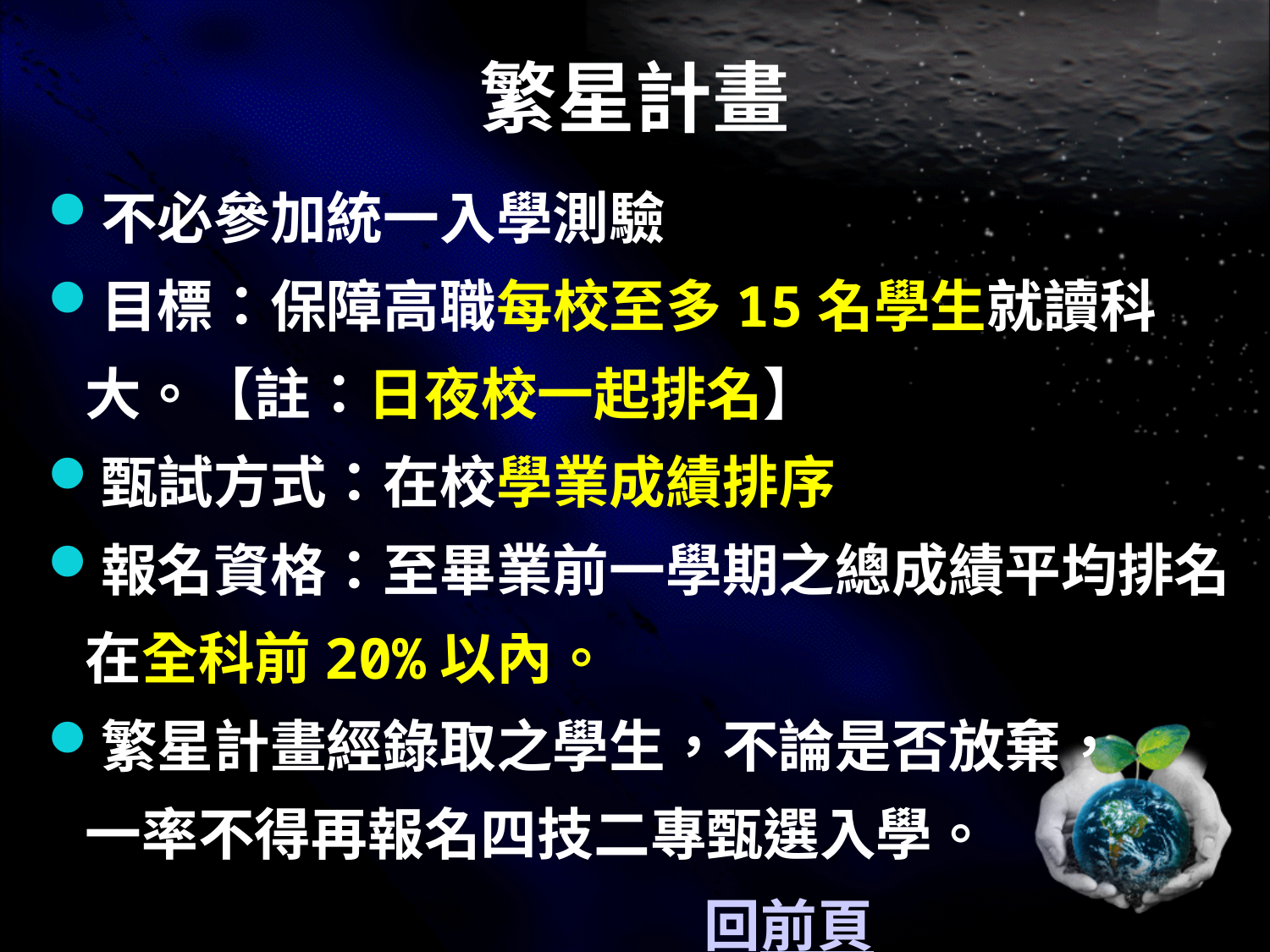

# 繁星計畫
不必參加統一入學測驗
目標：保障高職每校至多15名學生就讀科大。【註：日夜校一起排名】
甄試方式：在校學業成績排序
報名資格：至畢業前一學期之總成績平均排名在全科前20%以內。
繁星計畫經錄取之學生，不論是否放棄，
一率不得再報名四技二專甄選入學。
                      回前頁